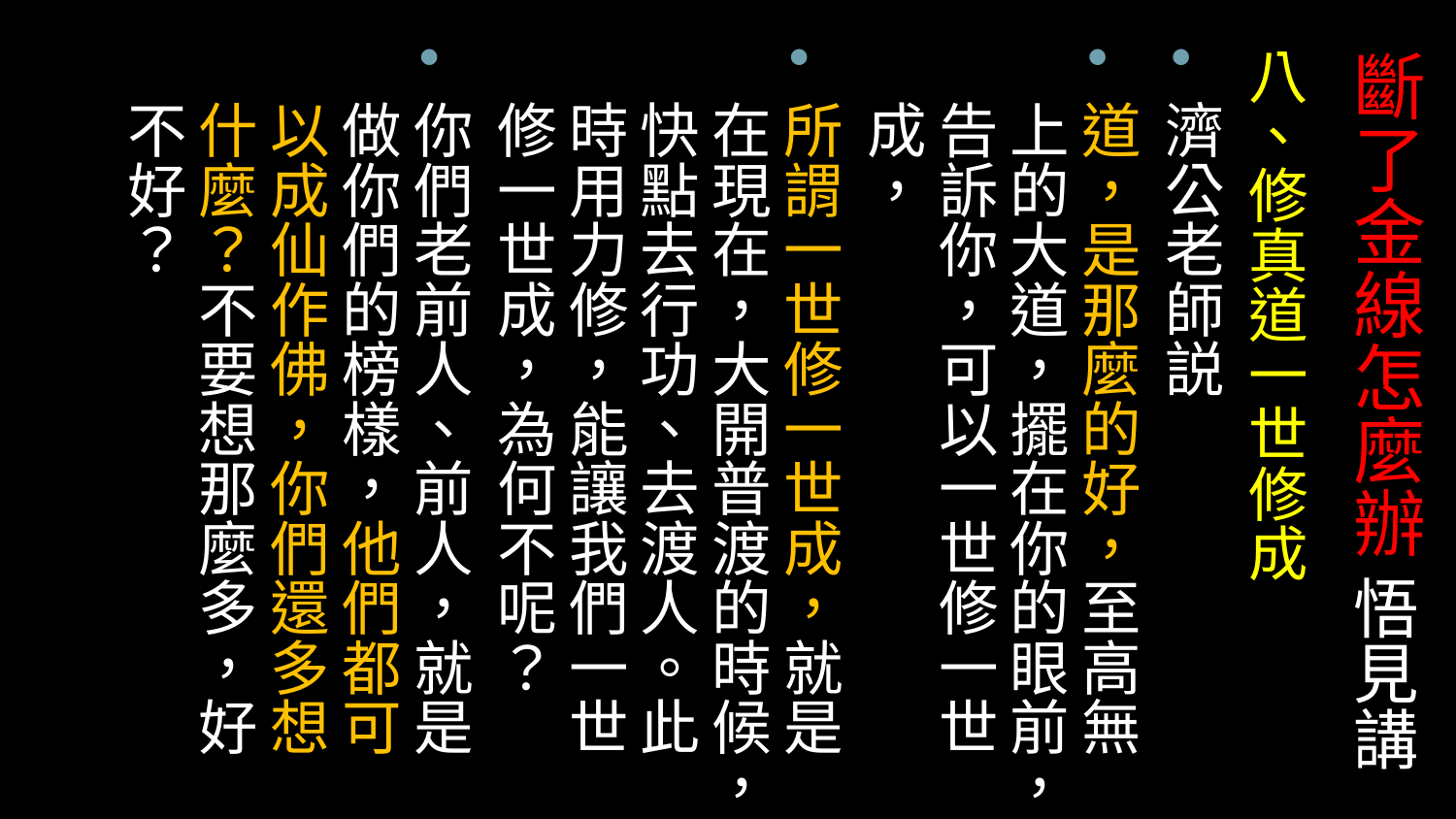

八、修真道一世修成
濟公老師説
道，是那麼的好，至高無上的大道，擺在你的眼前，告訴你，可以一世修一世成，
所謂一世修一世成，就是在現在，大開普渡的時候，快點去行功、去渡人。此時用力修，能讓我們一世修一世成，為何不呢？
你們老前人、前人，就是做你們的榜樣，他們都可以成仙作佛，你們還多想什麼？不要想那麼多，好不好？

# 斷了金線怎麼辦 悟見講